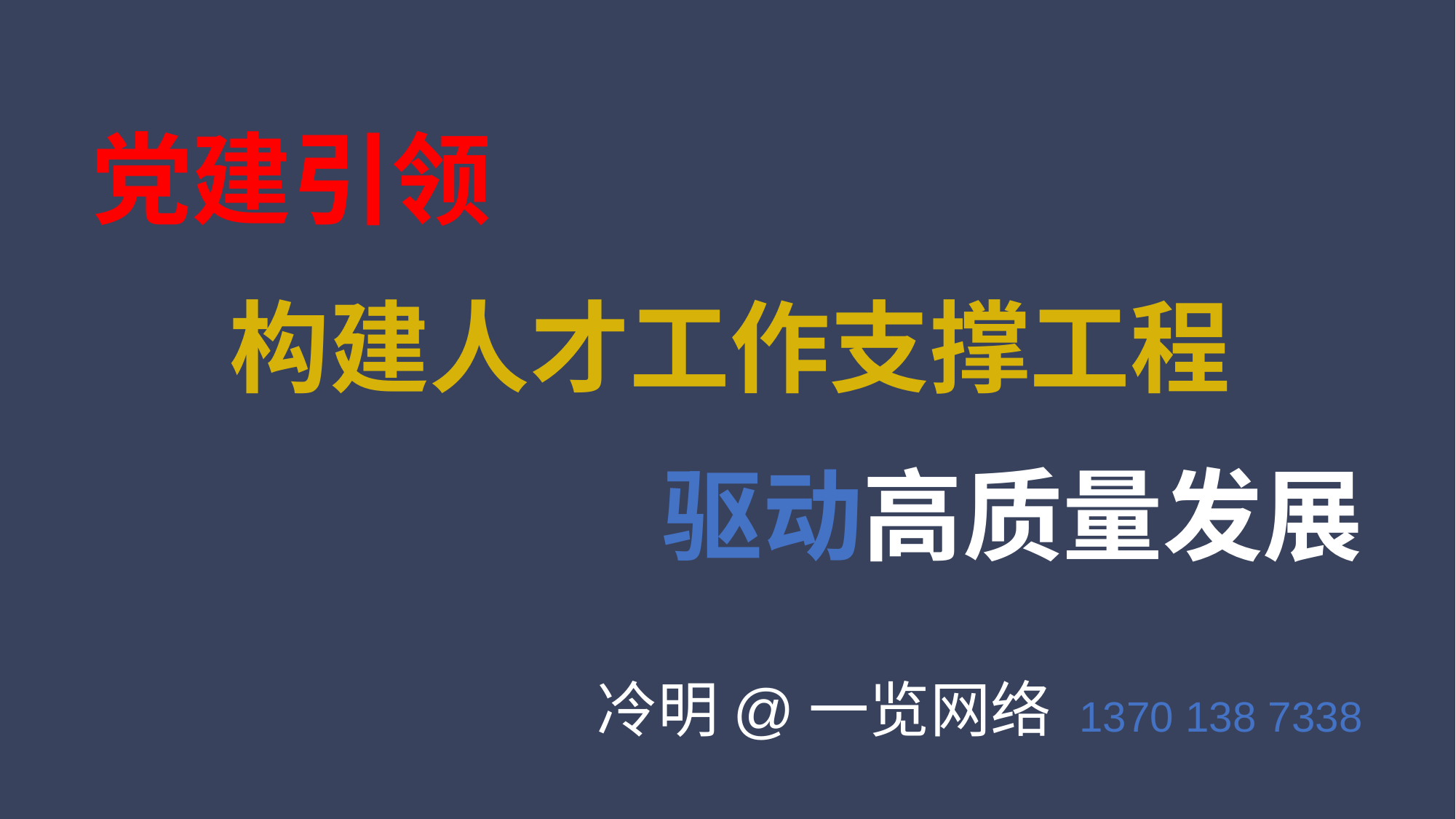

党建引领
     构建人才工作支撑工程
 驱动高质量发展

冷明@一览网络 1370 138 7338